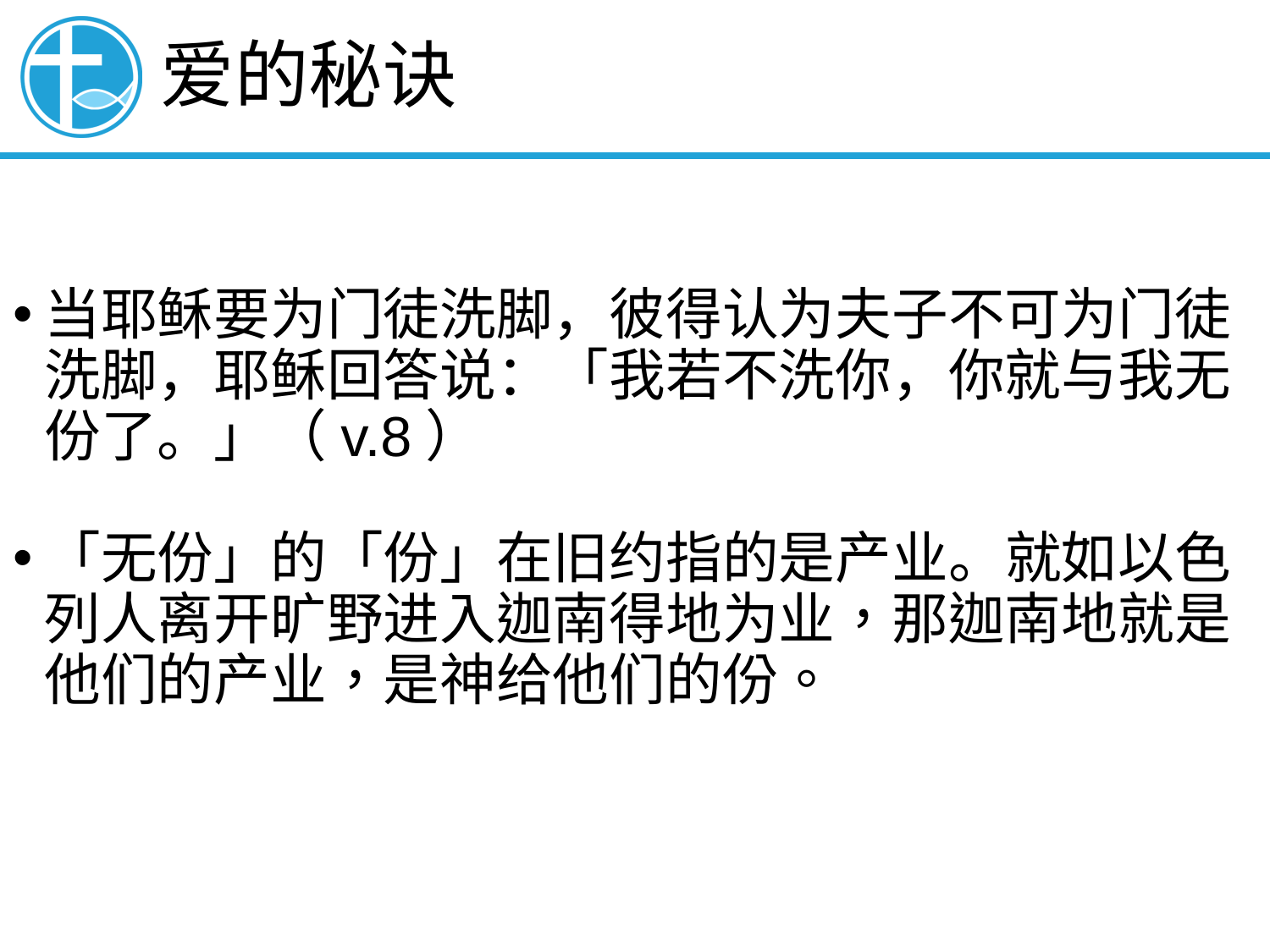

# 爱的秘诀
当耶稣要为门徒洗脚，彼得认为夫子不可为门徒洗脚，耶稣回答说：「我若不洗你，你就与我无份了。」（v.8）

「无份」的「份」在旧约指的是产业。就如以色列人离开旷野进入迦南得地为业，那迦南地就是他们的产业，是神给他们的份。